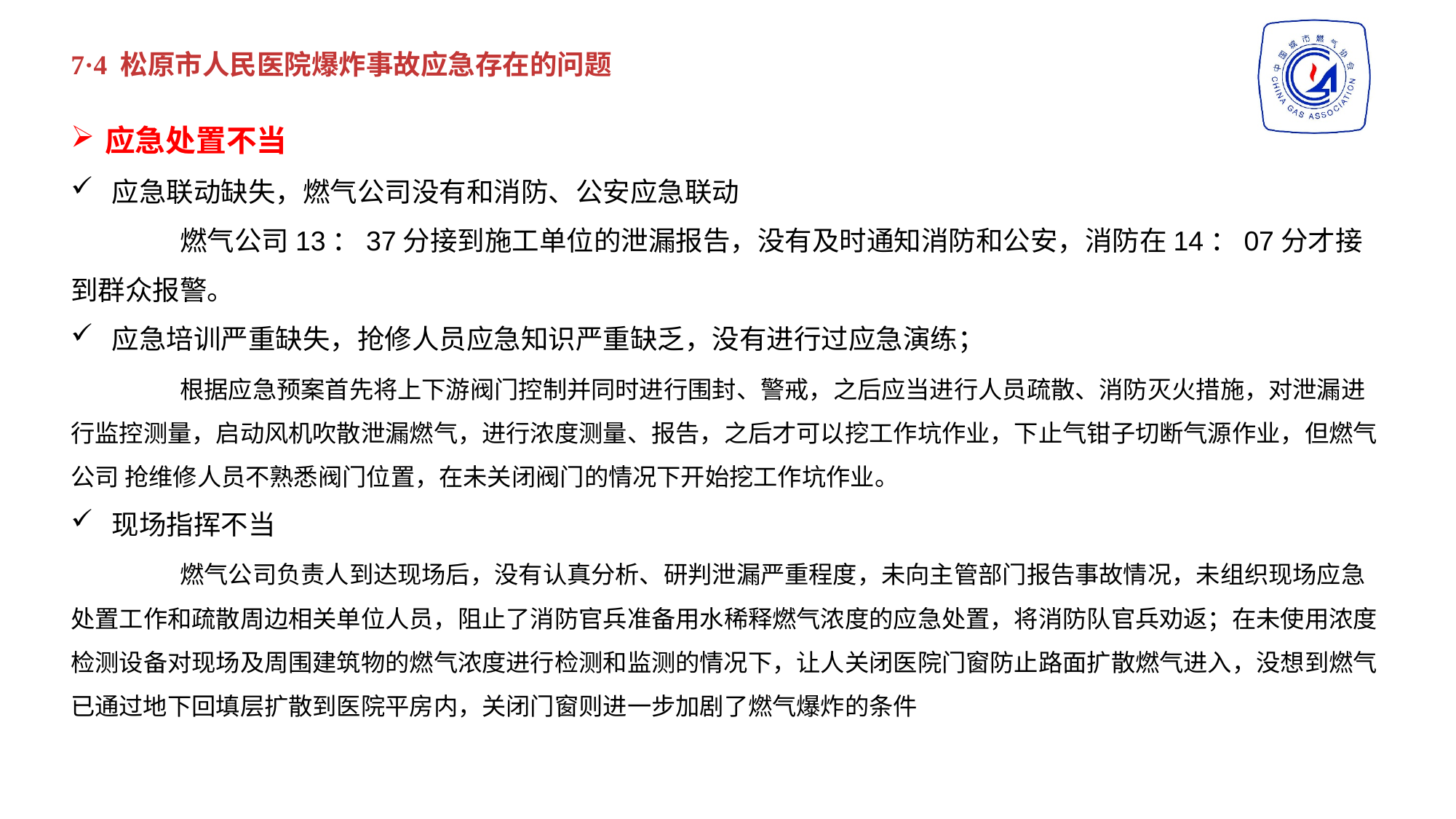

7·4 松原市人民医院爆炸事故应急存在的问题
应急处置不当
应急联动缺失，燃气公司没有和消防、公安应急联动
	燃气公司13：37分接到施工单位的泄漏报告，没有及时通知消防和公安，消防在14：07分才接到群众报警。
应急培训严重缺失，抢修人员应急知识严重缺乏，没有进行过应急演练；
	根据应急预案首先将上下游阀门控制并同时进行围封、警戒，之后应当进行人员疏散、消防灭火措施，对泄漏进行监控测量，启动风机吹散泄漏燃气，进行浓度测量、报告，之后才可以挖工作坑作业，下止气钳子切断气源作业，但燃气公司 抢维修人员不熟悉阀门位置，在未关闭阀门的情况下开始挖工作坑作业。
现场指挥不当
	燃气公司负责人到达现场后，没有认真分析、研判泄漏严重程度，未向主管部门报告事故情况，未组织现场应急处置工作和疏散周边相关单位人员，阻止了消防官兵准备用水稀释燃气浓度的应急处置，将消防队官兵劝返；在未使用浓度检测设备对现场及周围建筑物的燃气浓度进行检测和监测的情况下，让人关闭医院门窗防止路面扩散燃气进入，没想到燃气已通过地下回填层扩散到医院平房内，关闭门窗则进一步加剧了燃气爆炸的条件